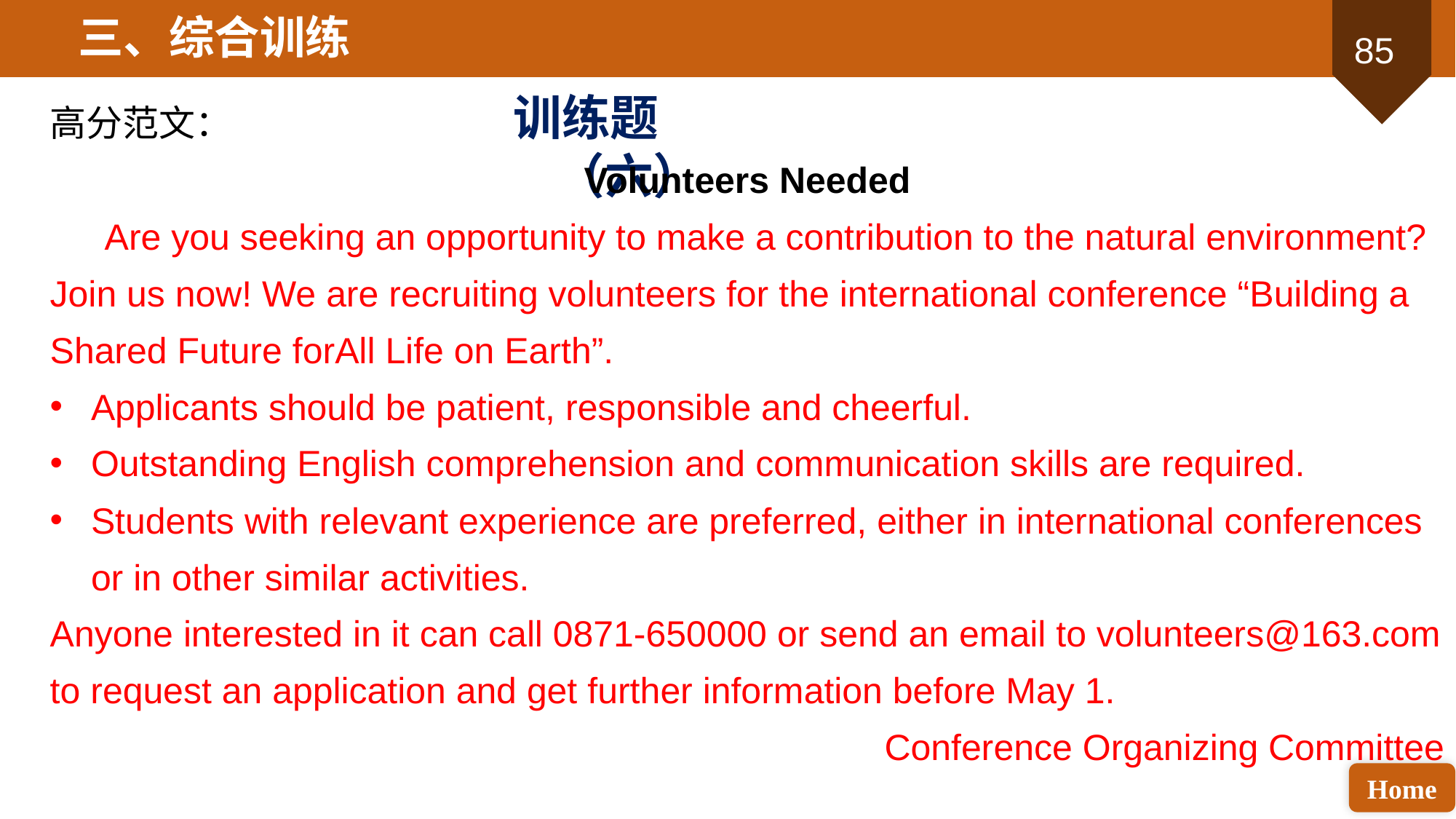

三、综合训练
高分范文：
Volunteers Needed
Are you seeking an opportunity to make a contribution to the natural environment? Join us now! We are recruiting volunteers for the international conference “Building a Shared Future forAll Life on Earth”.
Applicants should be patient, responsible and cheerful.
Outstanding English comprehension and communication skills are required.
Students with relevant experience are preferred, either in international conferences or in other similar activities.
Anyone interested in it can call 0871-650000 or send an email to volunteers@163.com to request an application and get further information before May 1.
Conference Organizing Committee
训练题（六）